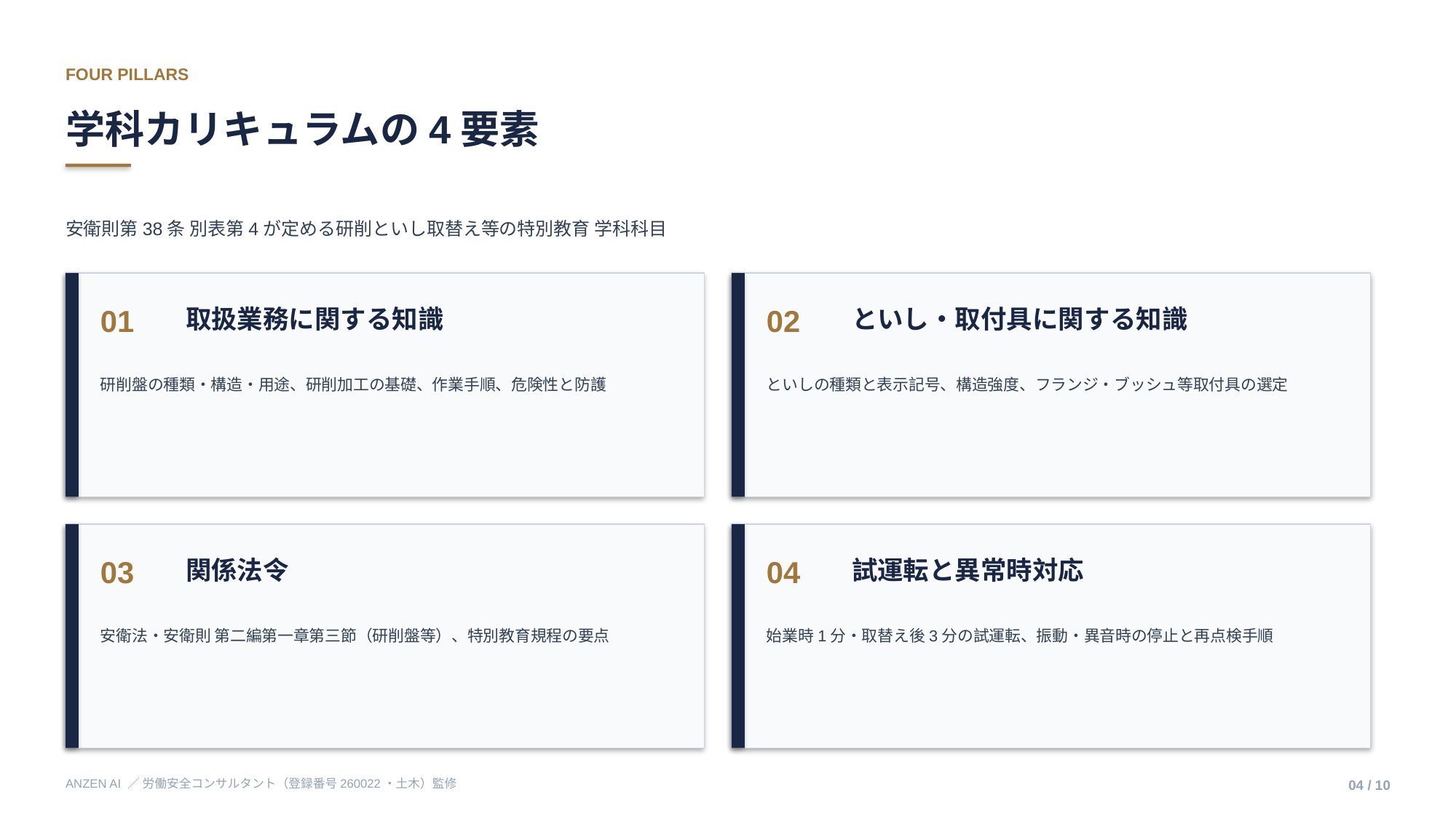

FOUR PILLARS
学科カリキュラムの4要素

安衛則第38条 別表第4が定める研削といし取替え等の特別教育 学科科目

01
02
取扱業務に関する知識
といし・取付具に関する知識
研削盤の種類・構造・用途、研削加工の基礎、作業手順、危険性と防護
といしの種類と表示記号、構造強度、フランジ・ブッシュ等取付具の選定

03
04
関係法令
試運転と異常時対応
安衛法・安衛則 第二編第一章第三節（研削盤等）、特別教育規程の要点
始業時1分・取替え後3分の試運転、振動・異音時の停止と再点検手順
ANZEN AI ／ 労働安全コンサルタント（登録番号260022・土木）監修
04 / 10